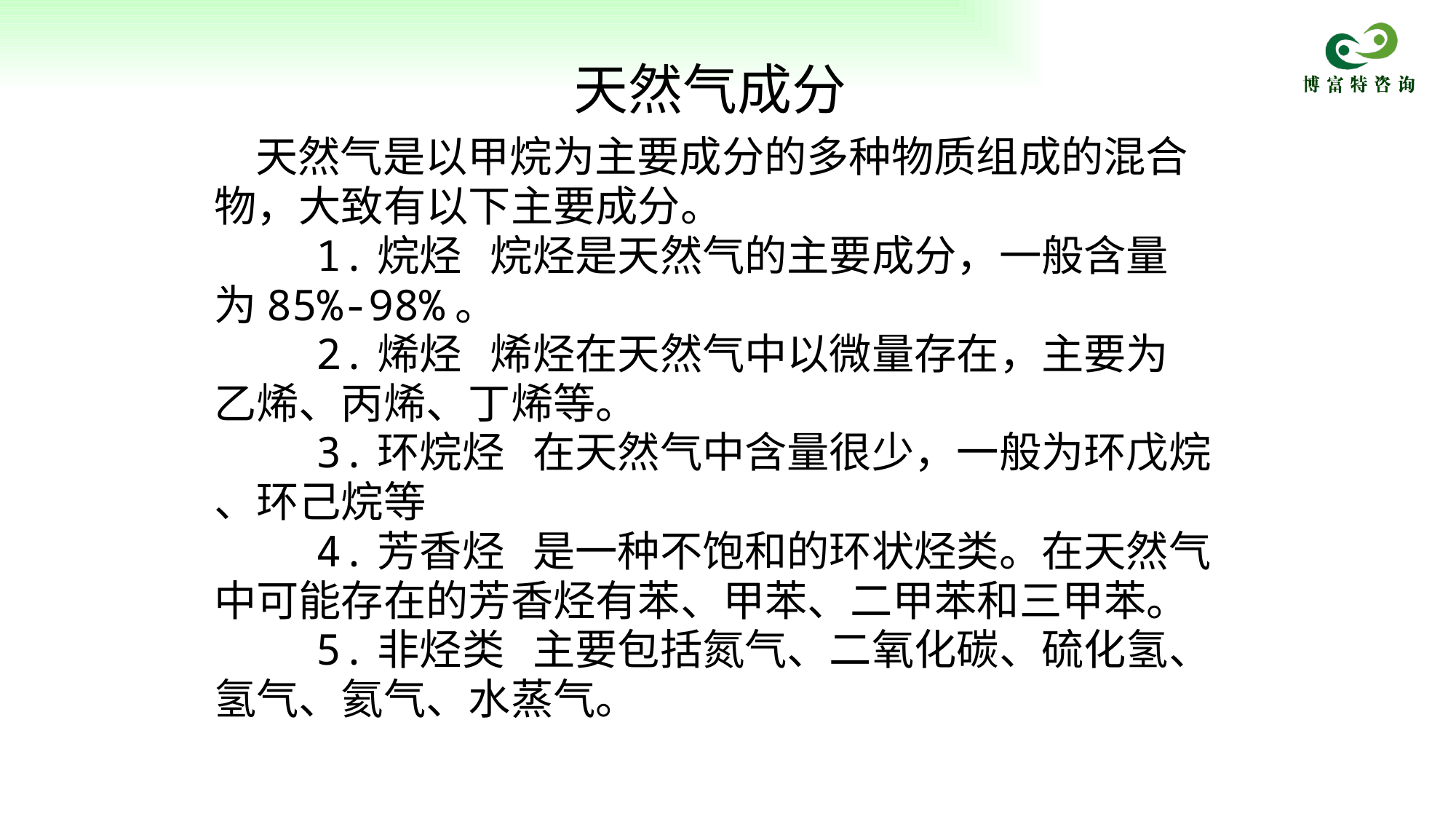

# 天然气成分
    天然气是以甲烷为主要成分的多种物质组成的混合
物，大致有以下主要成分。
    1.烷烃   烷烃是天然气的主要成分，一般含量
为85%-98%。
    2.烯烃   烯烃在天然气中以微量存在，主要为
乙烯、丙烯、丁烯等。
    3.环烷烃   在天然气中含量很少，一般为环戊烷
、环己烷等
    4.芳香烃   是一种不饱和的环状烃类。在天然气
中可能存在的芳香烃有苯、甲苯、二甲苯和三甲苯。
    5.非烃类   主要包括氮气、二氧化碳、硫化氢、
氢气、氦气、水蒸气。